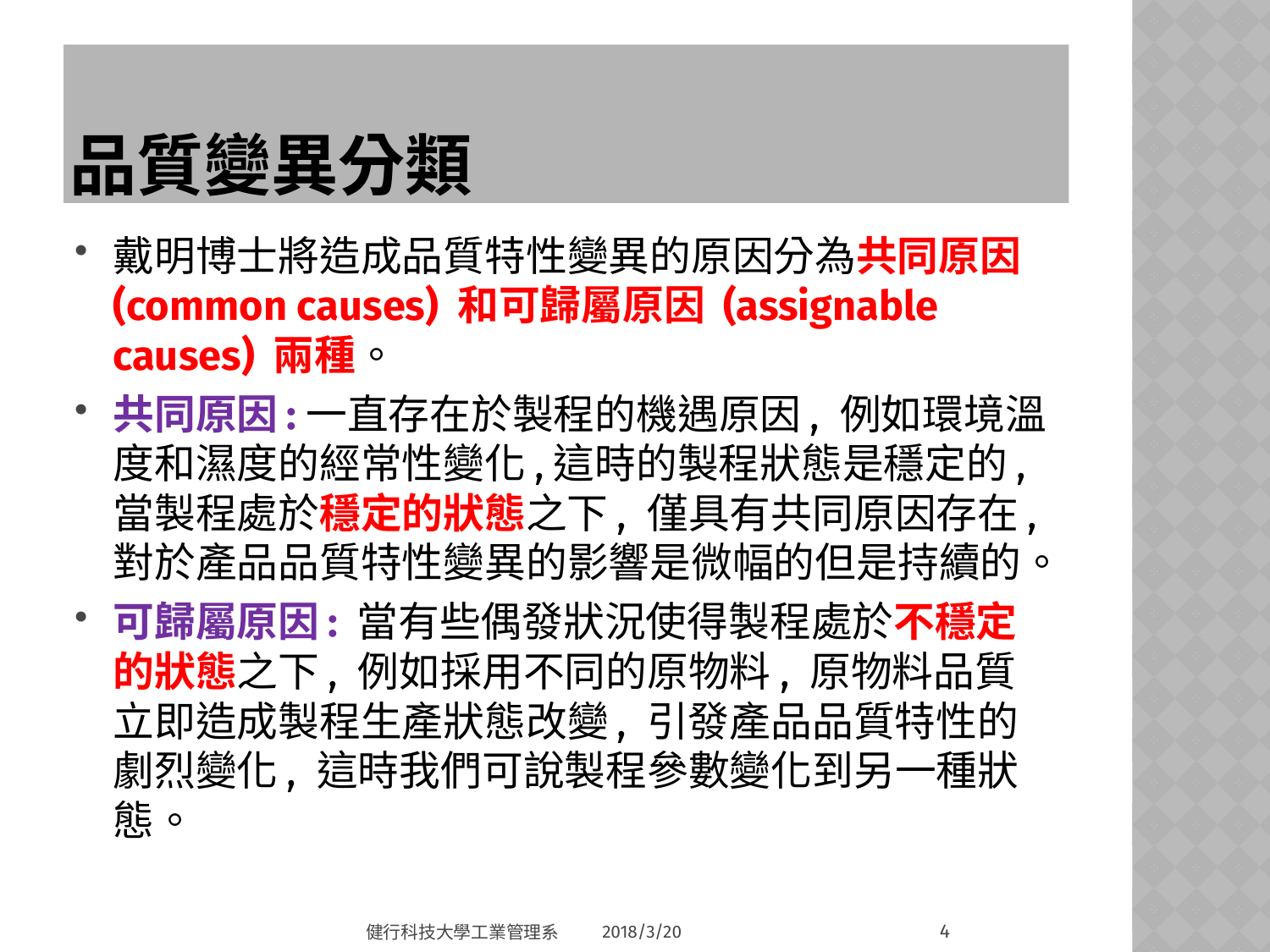

# 品質變異分類
戴明博士將造成品質特性變異的原因分為共同原因 (common causes) 和可歸屬原因 (assignable causes) 兩種。
共同原因:一直存在於製程的機遇原因, 例如環境溫度和濕度的經常性變化,這時的製程狀態是穩定的, 當製程處於穩定的狀態之下, 僅具有共同原因存在, 對於產品品質特性變異的影響是微幅的但是持續的。
可歸屬原因: 當有些偶發狀況使得製程處於不穩定的狀態之下, 例如採用不同的原物料, 原物料品質立即造成製程生產狀態改變, 引發產品品質特性的劇烈變化, 這時我們可說製程參數變化到另一種狀態。
4
健行科技大學工業管理系
2018/3/20